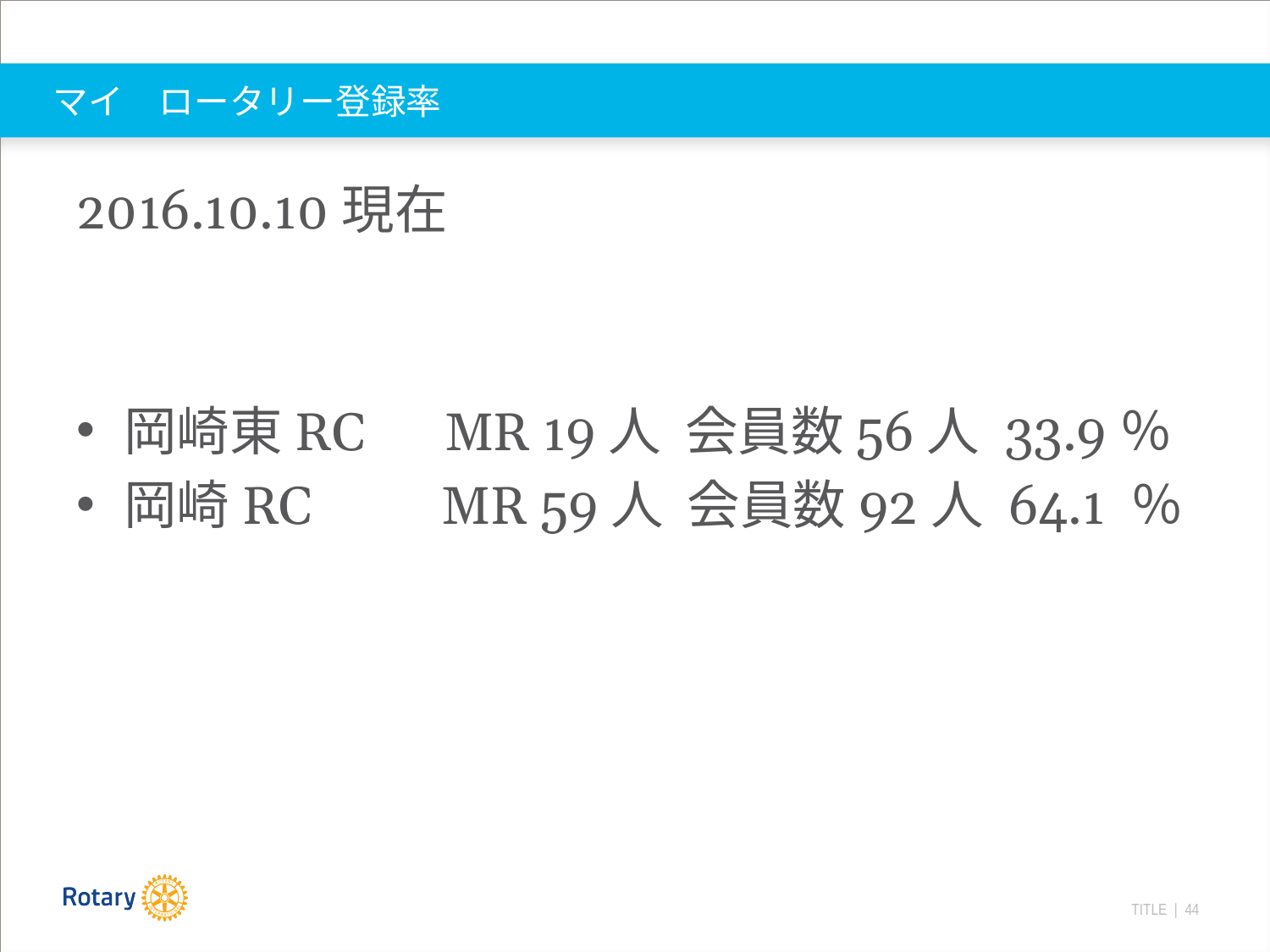

# マイ　ロータリー登録率
2016.10.10現在

岡崎東RC　MR 19人  会員数56人 33.9％
岡崎RC   　 MR 59人  会員数92人 64.1 ％